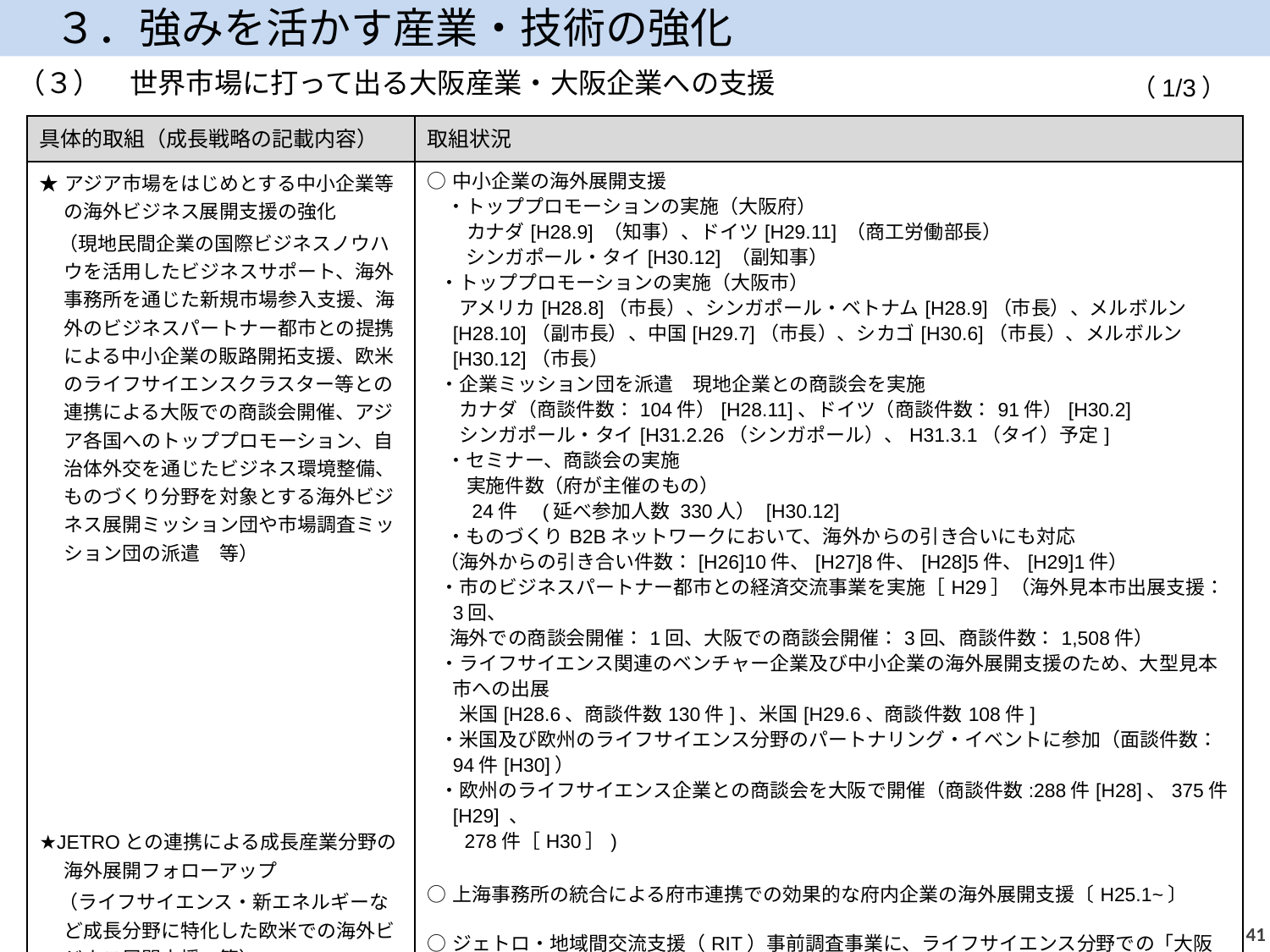

３．強みを活かす産業・技術の強化
（３）　世界市場に打って出る大阪産業・大阪企業への支援
（1/3）
| 具体的取組（成長戦略の記載内容） | 取組状況 |
| --- | --- |
| ★アジア市場をはじめとする中小企業等の海外ビジネス展開支援の強化 　（現地民間企業の国際ビジネスノウハウを活用したビジネスサポート、海外事務所を通じた新規市場参入支援、海外のビジネスパートナー都市との提携による中小企業の販路開拓支援、欧米のライフサイエンスクラスター等との連携による大阪での商談会開催、アジア各国へのトッププロモーション、自治体外交を通じたビジネス環境整備、ものづくり分野を対象とする海外ビジネス展開ミッション団や市場調査ミッション団の派遣　等） ★JETROとの連携による成長産業分野の海外展開フォローアップ 　（ライフサイエンス・新エネルギーなど成長分野に特化した欧米での海外ビジネス展開支援　等） | ○中小企業の海外展開支援 　・トッププロモーションの実施（大阪府） 　　カナダ[H28.9] （知事）、ドイツ[H29.11] （商工労働部長） 　　シンガポール・タイ[H30.12] （副知事） ・トッププロモーションの実施（大阪市） 　アメリカ[H28.8]（市長）、シンガポール・ベトナム[H28.9]（市長）、メルボルン[H28.10]（副市長）、中国[H29.7]（市長）、シカゴ[H30.6]（市長）、メルボルン[H30.12]（市長） ・企業ミッション団を派遣　現地企業との商談会を実施 　カナダ（商談件数：104件）[H28.11]、ドイツ（商談件数：91件）[H30.2] 　シンガポール・タイ[H31.2.26（シンガポール）、H31.3.1（タイ）予定] 　・セミナー、商談会の実施 　　実施件数（府が主催のもの） 　　24件　(延べ参加人数 330人） [H30.12] 　・ものづくりB2Bネットワークにおいて、海外からの引き合いにも対応 （海外からの引き合い件数：[H26]10件、[H27]8件、[H28]5件、[H29]1件） ・市のビジネスパートナー都市との経済交流事業を実施［H29］（海外見本市出展支援：3回、 海外での商談会開催：1回、大阪での商談会開催：3回、商談件数：1,508件） ・ライフサイエンス関連のベンチャー企業及び中小企業の海外展開支援のため、大型見本市への出展 　米国[H28.6、商談件数130件]、米国[H29.6、商談件数108件] ・米国及び欧州のライフサイエンス分野のパートナリング・イベントに参加（面談件数：94件[H30]） ・欧州のライフサイエンス企業との商談会を大阪で開催（商談件数:288件[H28]、375件[H29] 、 　278件［H30］) ○上海事務所の統合による府市連携での効果的な府内企業の海外展開支援〔H25.1~〕 ○ジェトロ・地域間交流支援（RIT）事前調査事業に、ライフサイエンス分野での「大阪府ー米国案件」 　で申請し、採択。 　・府内企業等を対象にした国内研究会をJETROとの共催により実施[H30.7及びH31.1] 【成長産業分野海外展開フォローアップ(H30-)】 　・欧州・北米（アメリカ・カナダ）地域において、ライフサイエンス・新エネルギー分野など成長産業分野で 　　のビジネス展開を希望する大阪企業を対象に、サポートを実施。 |
41